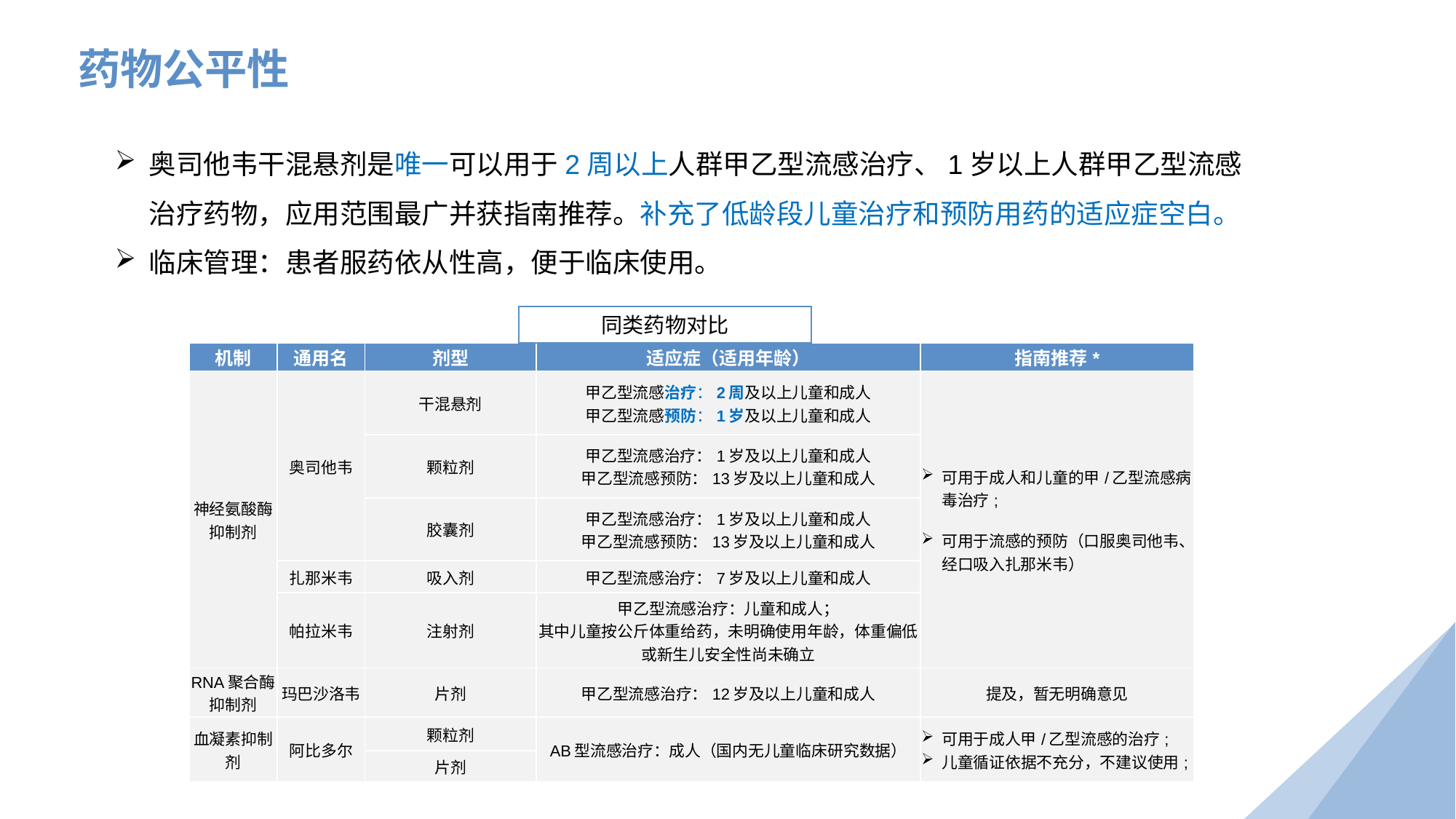

药物公平性
奥司他韦干混悬剂是唯一可以用于2周以上人群甲乙型流感治疗、1岁以上人群甲乙型流感治疗药物，应用范围最广并获指南推荐。补充了低龄段儿童治疗和预防用药的适应症空白。
临床管理：患者服药依从性高，便于临床使用。
同类药物对比
| 机制 | 通用名 | 剂型 | 适应症（适用年龄） | 指南推荐\* |
| --- | --- | --- | --- | --- |
| 神经氨酸酶抑制剂 | 奥司他韦 | 干混悬剂 | 甲乙型流感治疗：2周及以上儿童和成人 甲乙型流感预防：1岁及以上儿童和成人 | 可用于成人和儿童的甲/乙型流感病毒治疗; 可用于流感的预防（口服奥司他韦、经口吸入扎那米韦） |
|  |  | 颗粒剂 | 甲乙型流感治疗：1岁及以上儿童和成人 甲乙型流感预防：13岁及以上儿童和成人 |  |
|  |  | 胶囊剂 | 甲乙型流感治疗：1岁及以上儿童和成人 甲乙型流感预防：13岁及以上儿童和成人 |  |
|  | 扎那米韦 | 吸入剂 | 甲乙型流感治疗：7岁及以上儿童和成人 |  |
|  | 帕拉米韦 | 注射剂 | 甲乙型流感治疗：儿童和成人； 其中儿童按公斤体重给药，未明确使用年龄，体重偏低或新生儿安全性尚未确立 |  |
| RNA聚合酶抑制剂 | 玛巴沙洛韦 | 片剂 | 甲乙型流感治疗：12岁及以上儿童和成人 | 提及，暂无明确意见 |
| 血凝素抑制剂 | 阿比多尔 | 颗粒剂 | AB型流感治疗：成人（国内无儿童临床研究数据） | 可用于成人甲/乙型流感的治疗; 儿童循证依据不充分，不建议使用; |
|  |  | 片剂 |  |  |